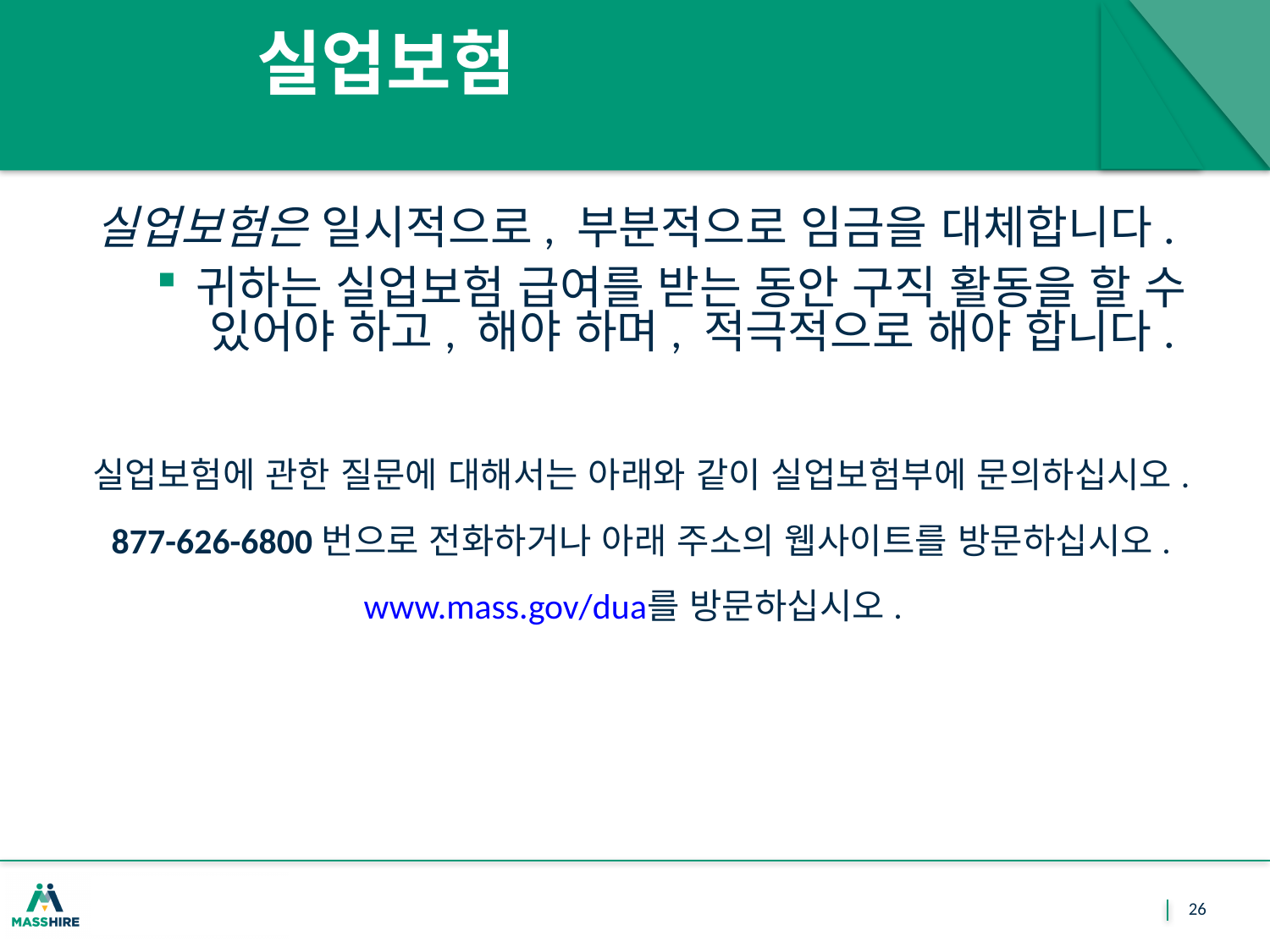

# 실업보험
실업보험은 일시적으로, 부분적으로 임금을 대체합니다.
귀하는 실업보험 급여를 받는 동안 구직 활동을 할 수 있어야 하고, 해야 하며, 적극적으로 해야 합니다.

실업보험에 관한 질문에 대해서는 아래와 같이 실업보험부에 문의하십시오.
877-626-6800번으로 전화하거나 아래 주소의 웹사이트를 방문하십시오.
www.mass.gov/dua를 방문하십시오.

26